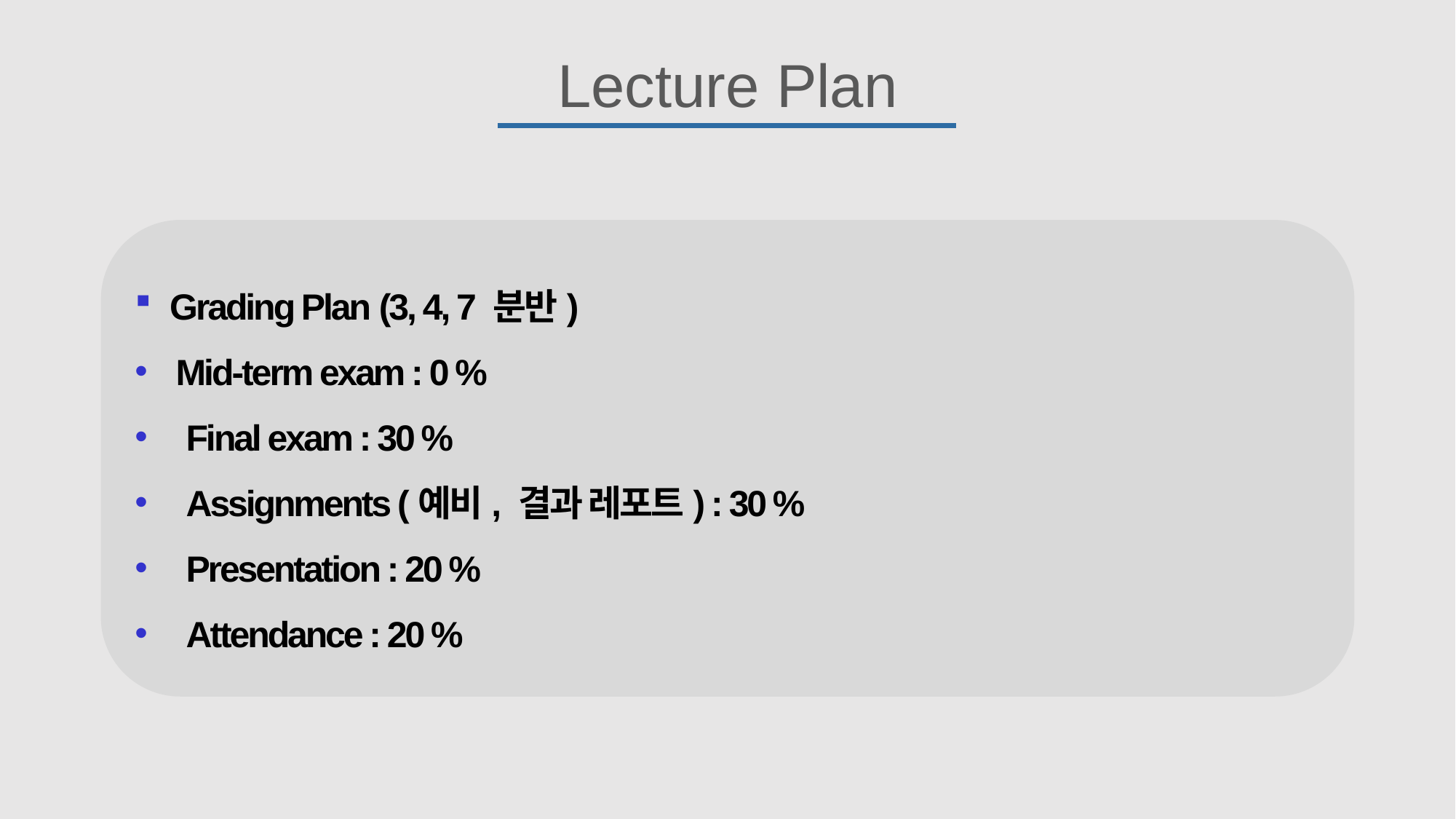

Lecture Plan
  Grading Plan (3, 4, 7 분반)
Mid-term exam : 0 %
 Final exam : 30 %
 Assignments (예비, 결과 레포트) : 30 %
 Presentation : 20 %
 Attendance : 20 %